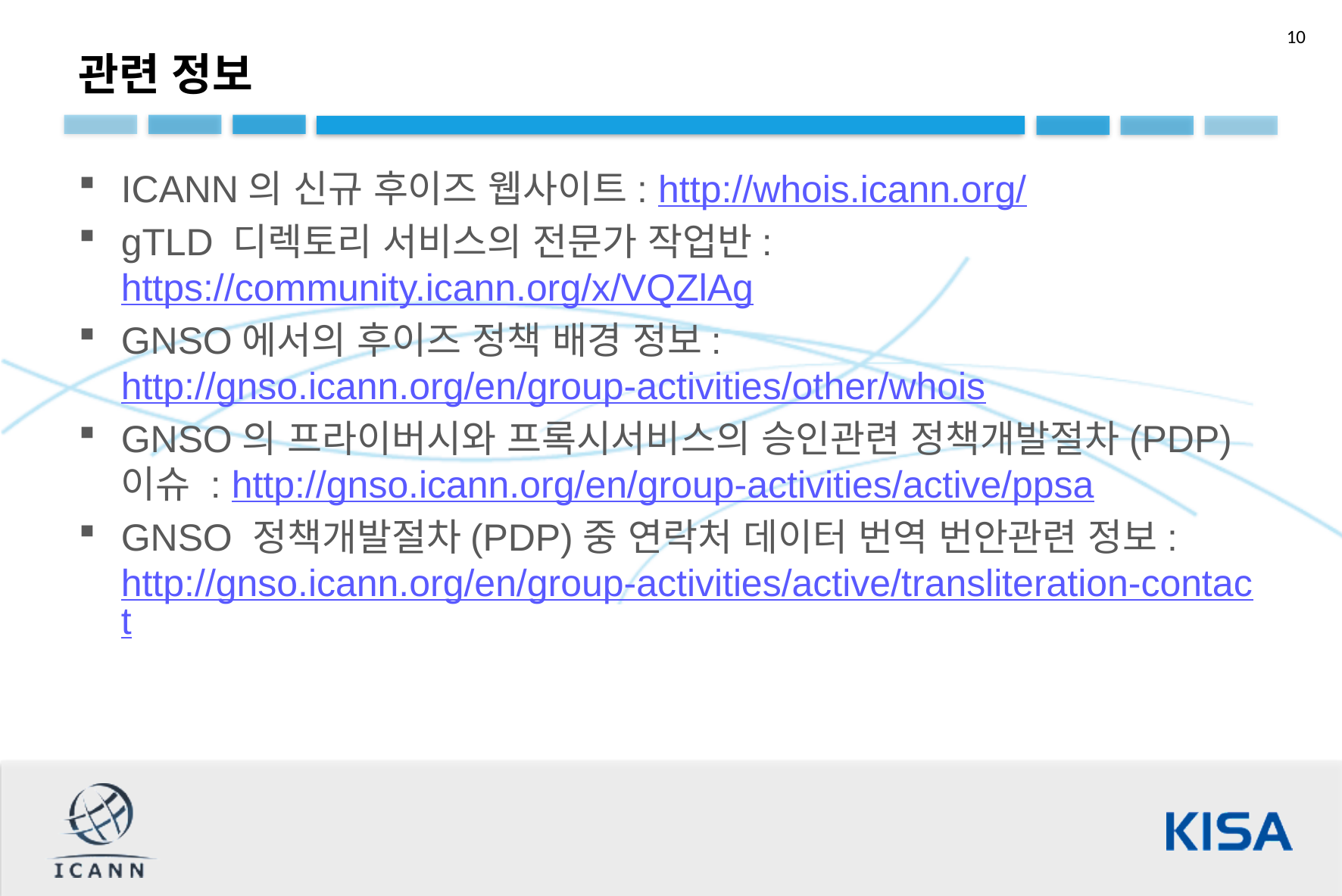

관련 정보
ICANN의 신규 후이즈 웹사이트: http://whois.icann.org/
gTLD 디렉토리 서비스의 전문가 작업반: https://community.icann.org/x/VQZlAg
GNSO에서의 후이즈 정책 배경 정보: http://gnso.icann.org/en/group-activities/other/whois
GNSO의 프라이버시와 프록시서비스의 승인관련 정책개발절차(PDP) 이슈 : http://gnso.icann.org/en/group-activities/active/ppsa
GNSO 정책개발절차(PDP)중 연락처 데이터 번역 번안관련 정보: http://gnso.icann.org/en/group-activities/active/transliteration-contact